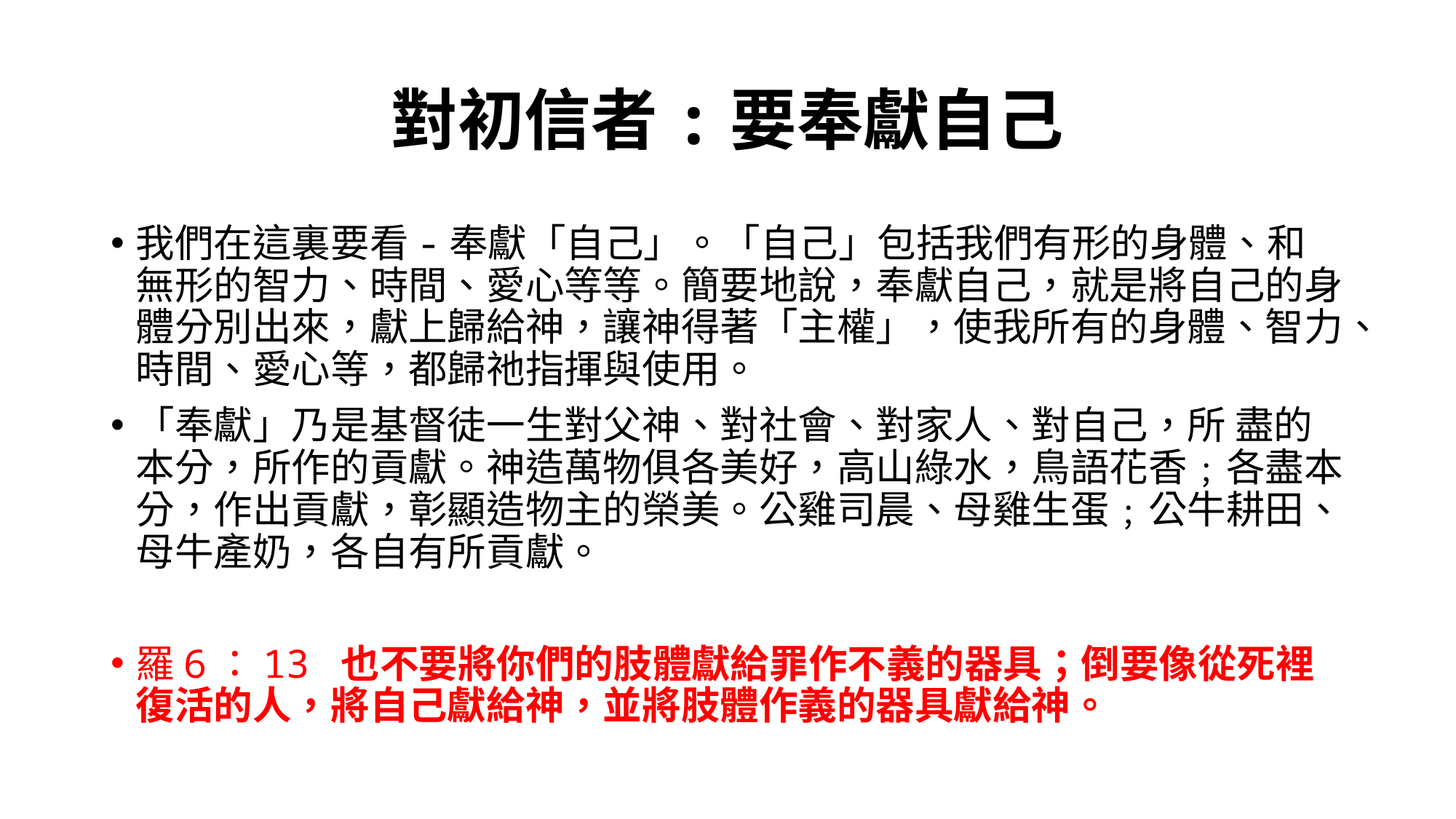

# 對初信者:要奉獻自己
我們在這裏要看-奉獻「自己」。「自己」包括我們有形的身體、和無形的智力、時間、愛心等等。簡要地說，奉獻自己，就是將自己的身體分別出來，獻上歸給神，讓神得著「主權」，使我所有的身體、智力、時間、愛心等，都歸祂指揮與使用。
「奉獻」乃是基督徒一生對父神、對社會、對家人、對自己，所 盡的本分，所作的貢獻。神造萬物俱各美好，高山綠水，鳥語花香﹔各盡本分，作出貢獻，彰顯造物主的榮美。公雞司晨、母雞生蛋﹔公牛耕田、母牛產奶，各自有所貢獻。

羅6：13 也不要將你們的肢體獻給罪作不義的器具；倒要像從死裡復活的人，將自己獻給神，並將肢體作義的器具獻給神。